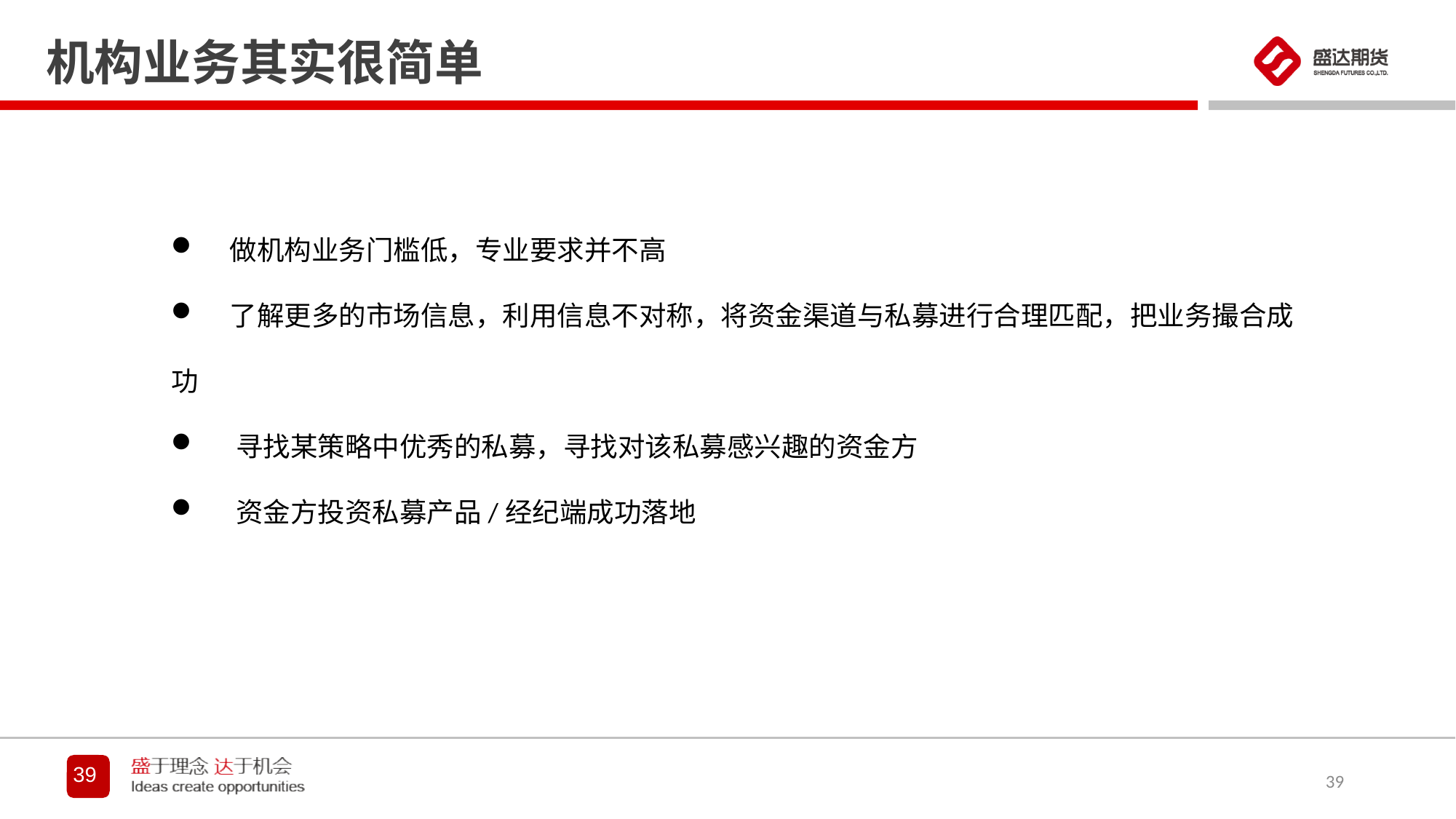

机构业务其实很简单
    做机构业务门槛低，专业要求并不高
    了解更多的市场信息，利用信息不对称，将资金渠道与私募进行合理匹配，把业务撮合成功
     寻找某策略中优秀的私募，寻找对该私募感兴趣的资金方
     资金方投资私募产品/经纪端成功落地
39